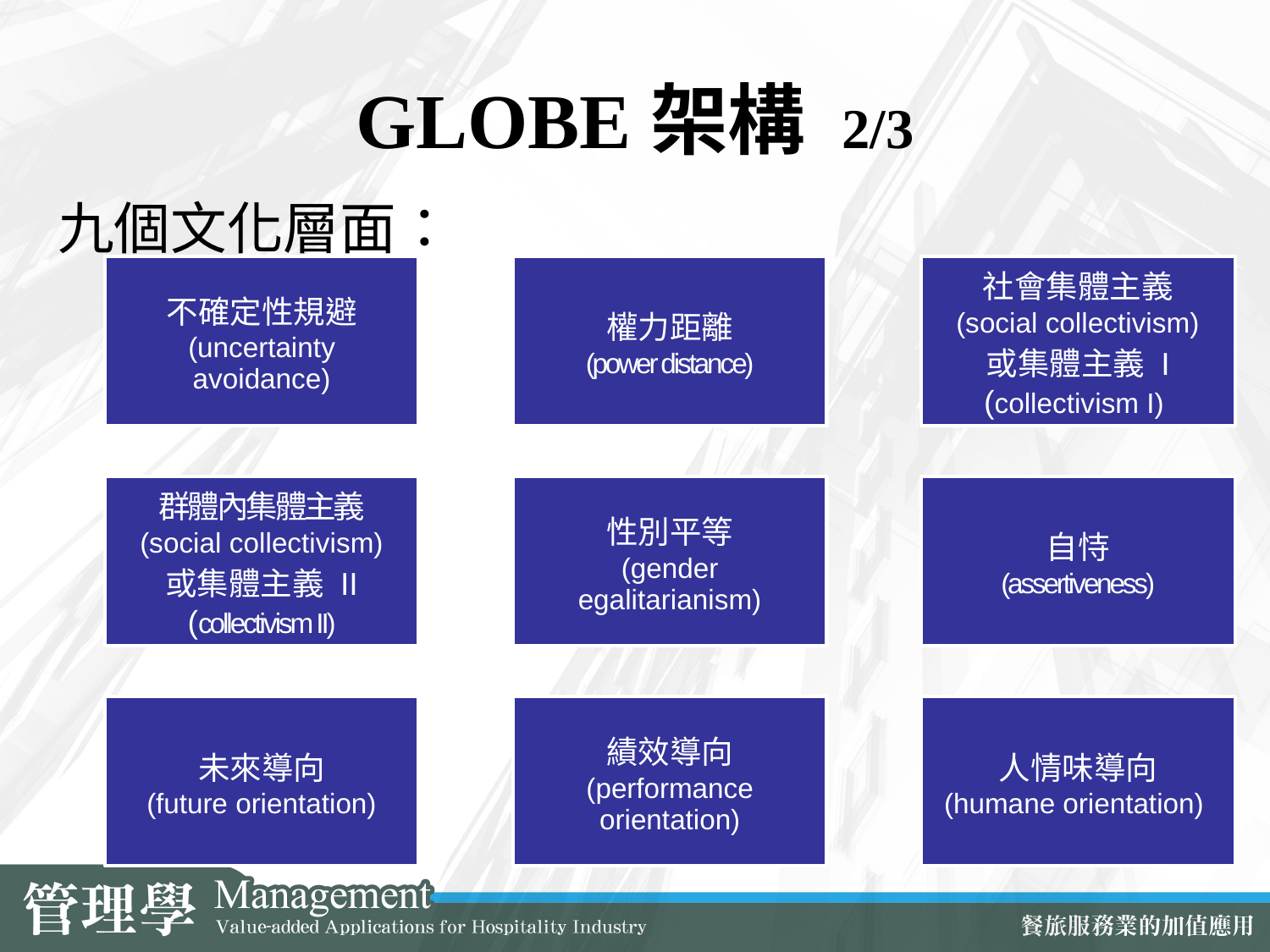

# GLOBE架構 2/3
九個文化層面：

不確定性規避
(uncertainty avoidance)
權力距離
(power distance)
社會集體主義
(social collectivism)
或集體主義 I (collectivism I)
群體內集體主義
(social collectivism)
或集體主義 II
(collectivism II)
性別平等
(gender egalitarianism)
自恃
(assertiveness)
未來導向
(future orientation)
績效導向
(performance orientation)
人情味導向
(humane orientation)